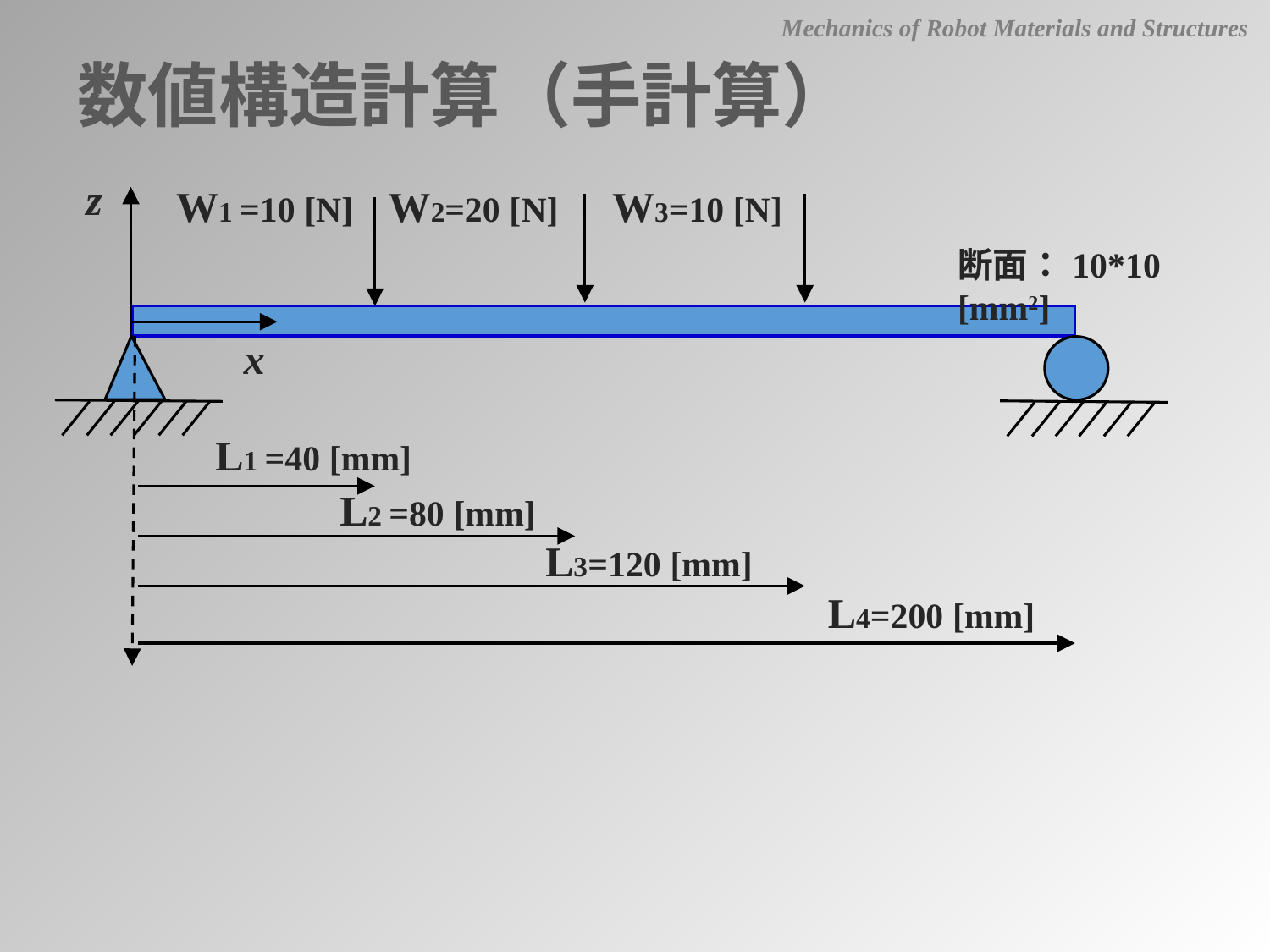

Mechanics of Robot Materials and Structures
数値構造計算（手計算）
z
W1 =10 [N]
W2=20 [N]
W3=10 [N]
断面：10*10 [mm2]

x

L1 =40 [mm]
L2 =80 [mm]
L3=120 [mm]
L4=200 [mm]